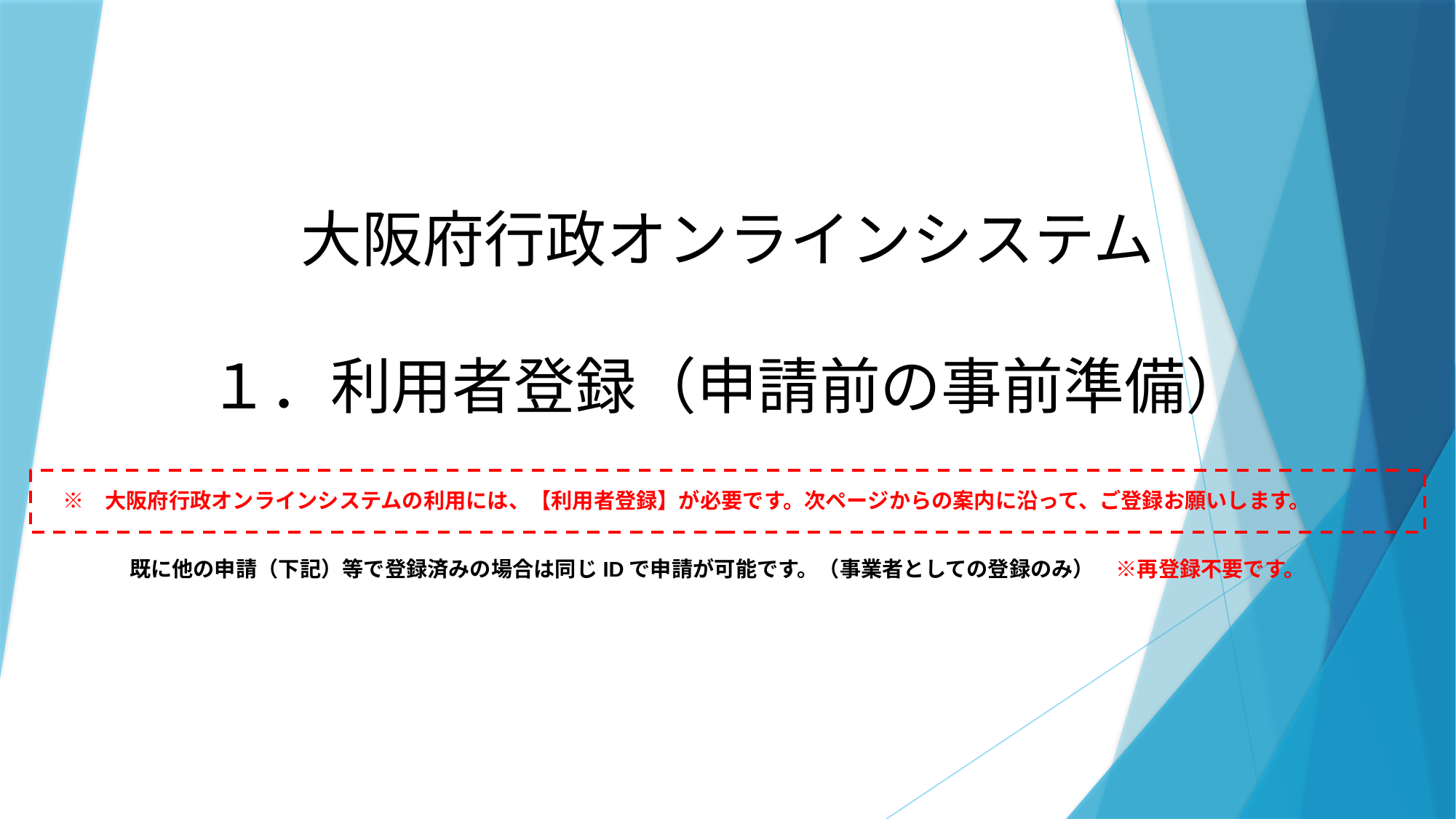

# 大阪府行政オンラインシステム １．利用者登録（申請前の事前準備）
　※　大阪府行政オンラインシステムの利用には、【利用者登録】が必要です。次ページからの案内に沿って、ご登録お願いします。
既に他の申請（下記）等で登録済みの場合は同じIDで申請が可能です。（事業者としての登録のみ）　※再登録不要です。